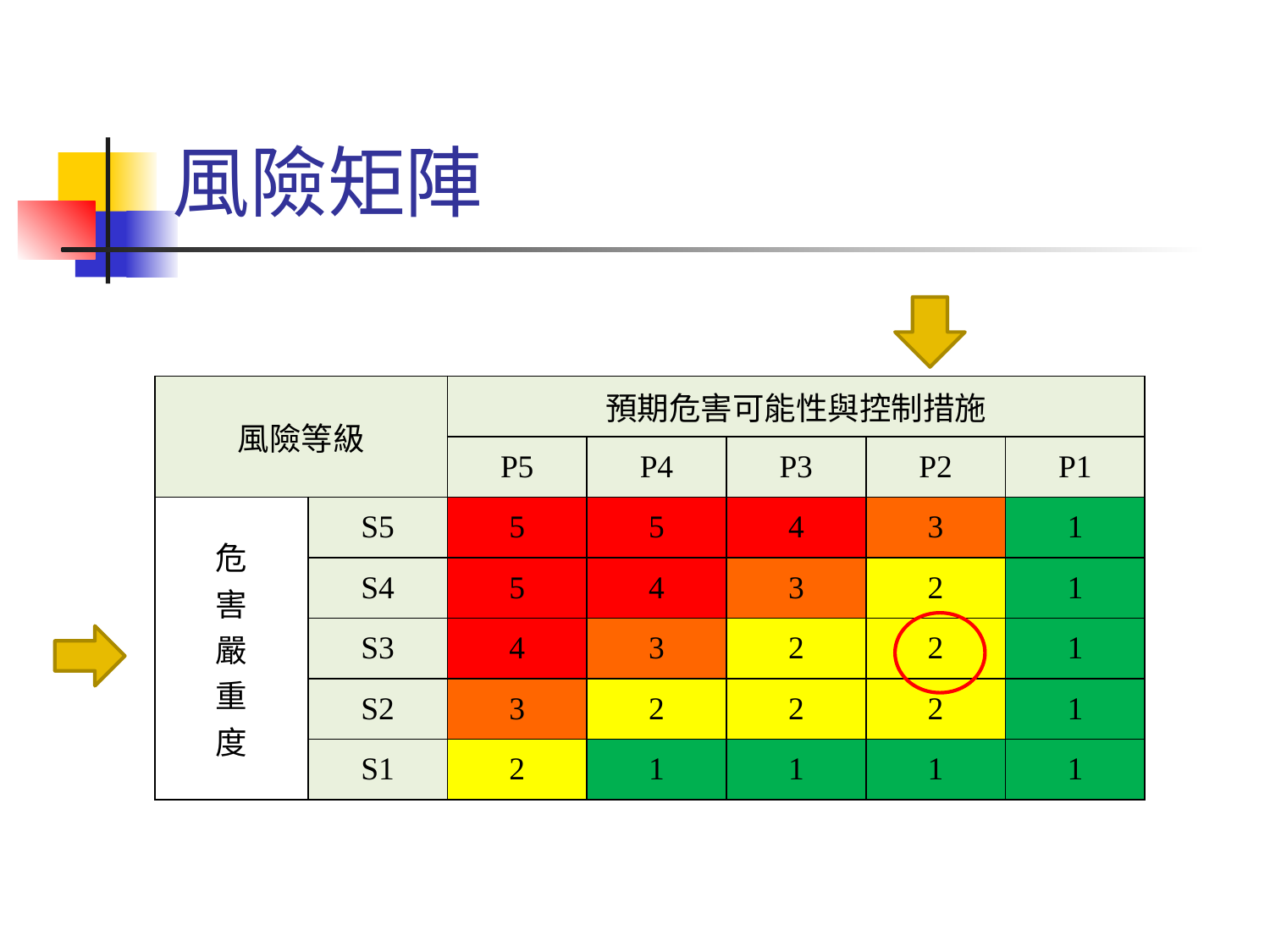

# 風險矩陣

| 風險等級 |  | 預期危害可能性與控制措施 |  |  |  |  |
| --- | --- | --- | --- | --- | --- | --- |
|  |  | P5 | P4 | P3 | P2 | P1 |
| 危 害 嚴 重 度 | S5 | 5 | 5 | 4 | 3 | 1 |
|  | S4 | 5 | 4 | 3 | 2 | 1 |
|  | S3 | 4 | 3 | 2 | 2 | 1 |
|  | S2 | 3 | 2 | 2 | 2 | 1 |
|  | S1 | 2 | 1 | 1 | 1 | 1 |